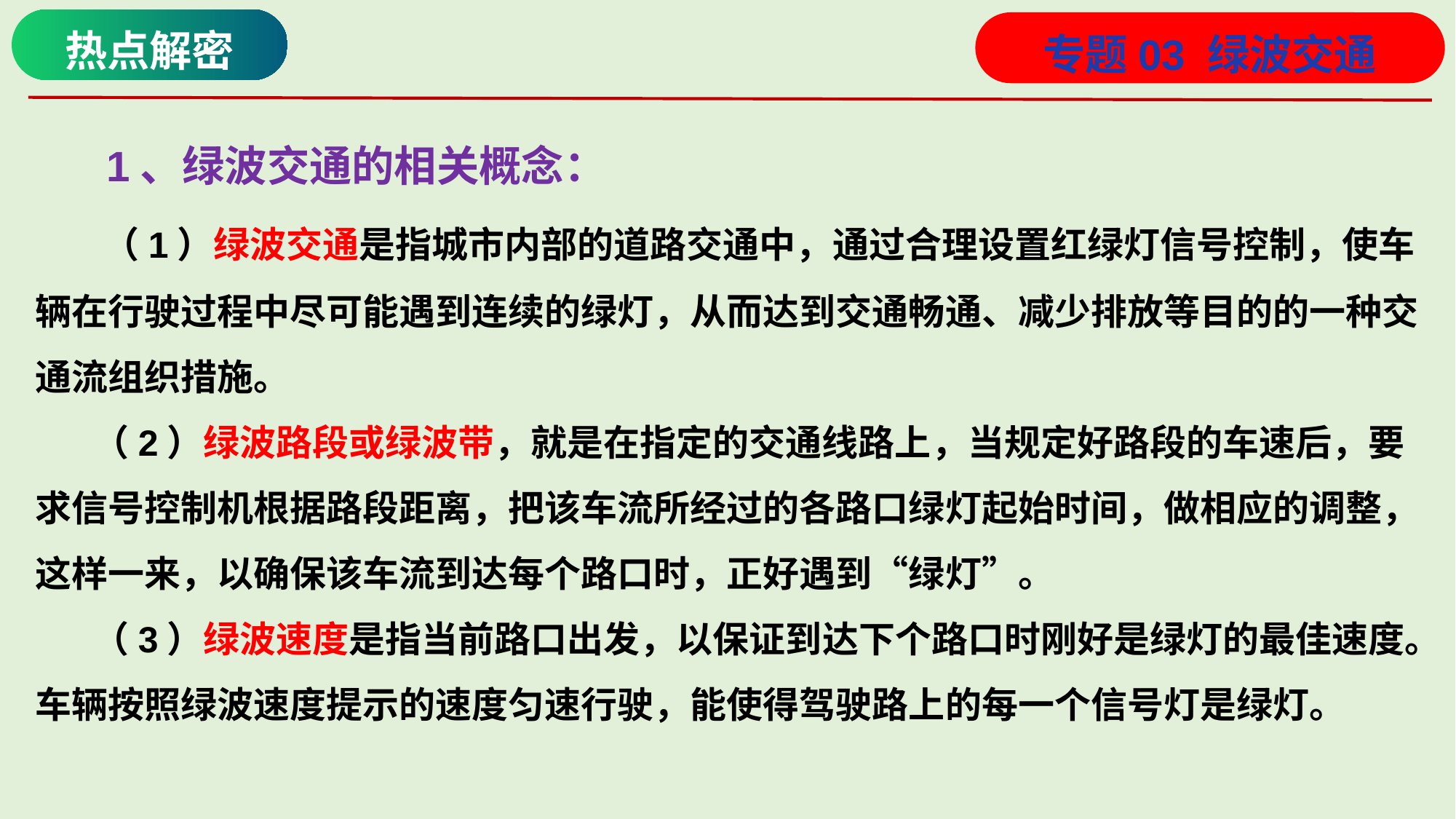

热点解密
专题03 绿波交通
      1、绿波交通的相关概念：
      （1）绿波交通是指城市内部的道路交通中，通过合理设置红绿灯信号控制，使车辆在行驶过程中尽可能遇到连续的绿灯，从而达到交通畅通、减少排放等目的的一种交通流组织措施。
      （2）绿波路段或绿波带，就是在指定的交通线路上，当规定好路段的车速后，要求信号控制机根据路段距离，把该车流所经过的各路口绿灯起始时间，做相应的调整，这样一来，以确保该车流到达每个路口时，正好遇到“绿灯”。
      （3）绿波速度是指当前路口出发，以保证到达下个路口时刚好是绿灯的最佳速度。车辆按照绿波速度提示的速度匀速行驶，能使得驾驶路上的每一个信号灯是绿灯。